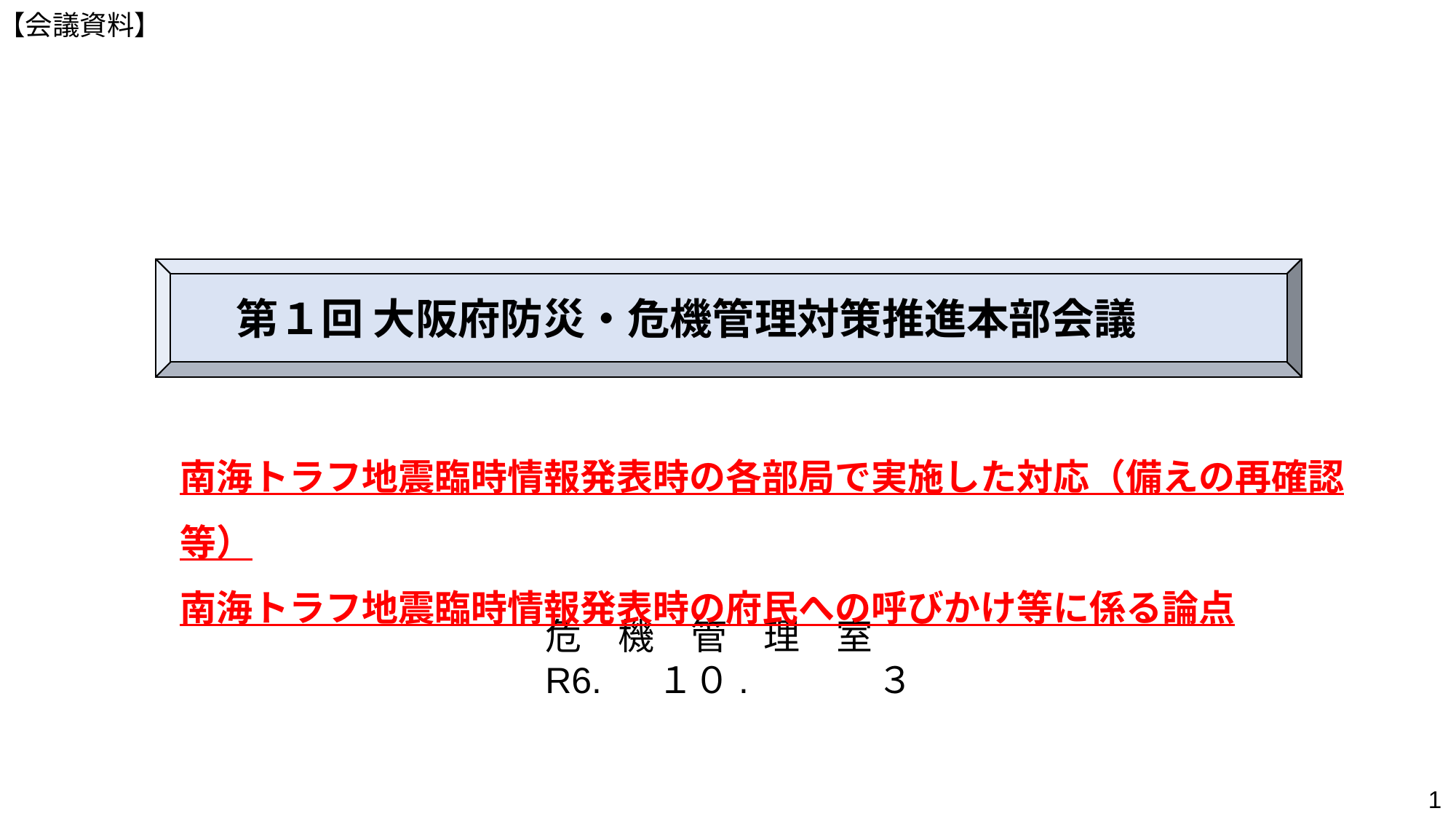

【会議資料】
第１回 大阪府防災・危機管理対策推進本部会議
南海トラフ地震臨時情報発表時の各部局で実施した対応（備えの再確認等）
南海トラフ地震臨時情報発表時の府民への呼びかけ等に係る論点
危　機　管　理　室
R6. 　１０. 　　　３
1